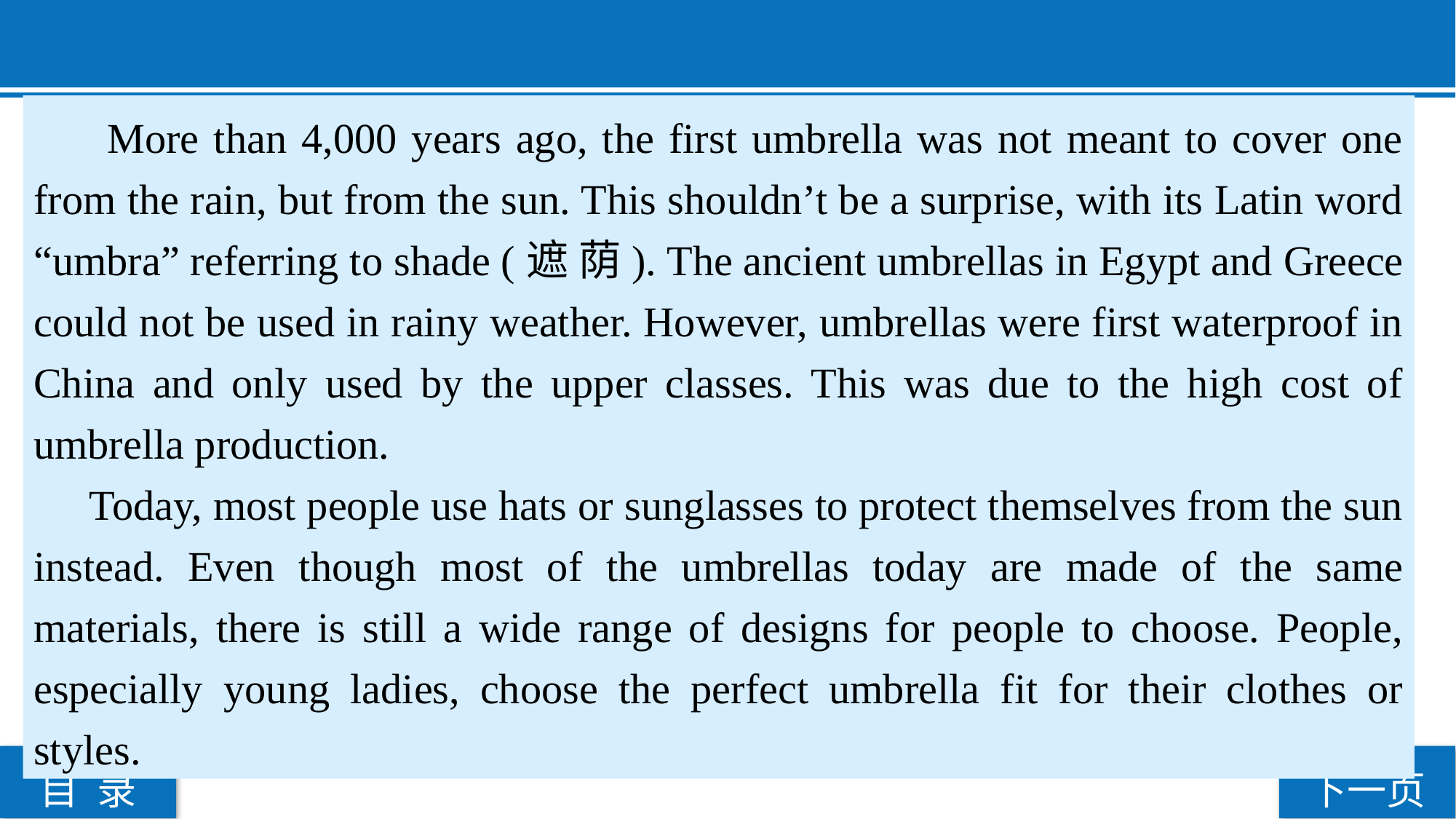

More than 4,000 years ago, the first umbrella was not meant to cover one from the rain, but from the sun. This shouldn’t be a surprise, with its Latin word “umbra” referring to shade (遮 荫). The ancient umbrellas in Egypt and Greece could not be used in rainy weather. However, umbrellas were first waterproof in China and only used by the upper classes. This was due to the high cost of umbrella production.
     Today, most people use hats or sunglasses to protect themselves from the sun instead. Even though most of the umbrellas today are made of the same materials, there is still a wide range of designs for people to choose. People, especially young ladies, choose the perfect umbrella fit for their clothes or styles.